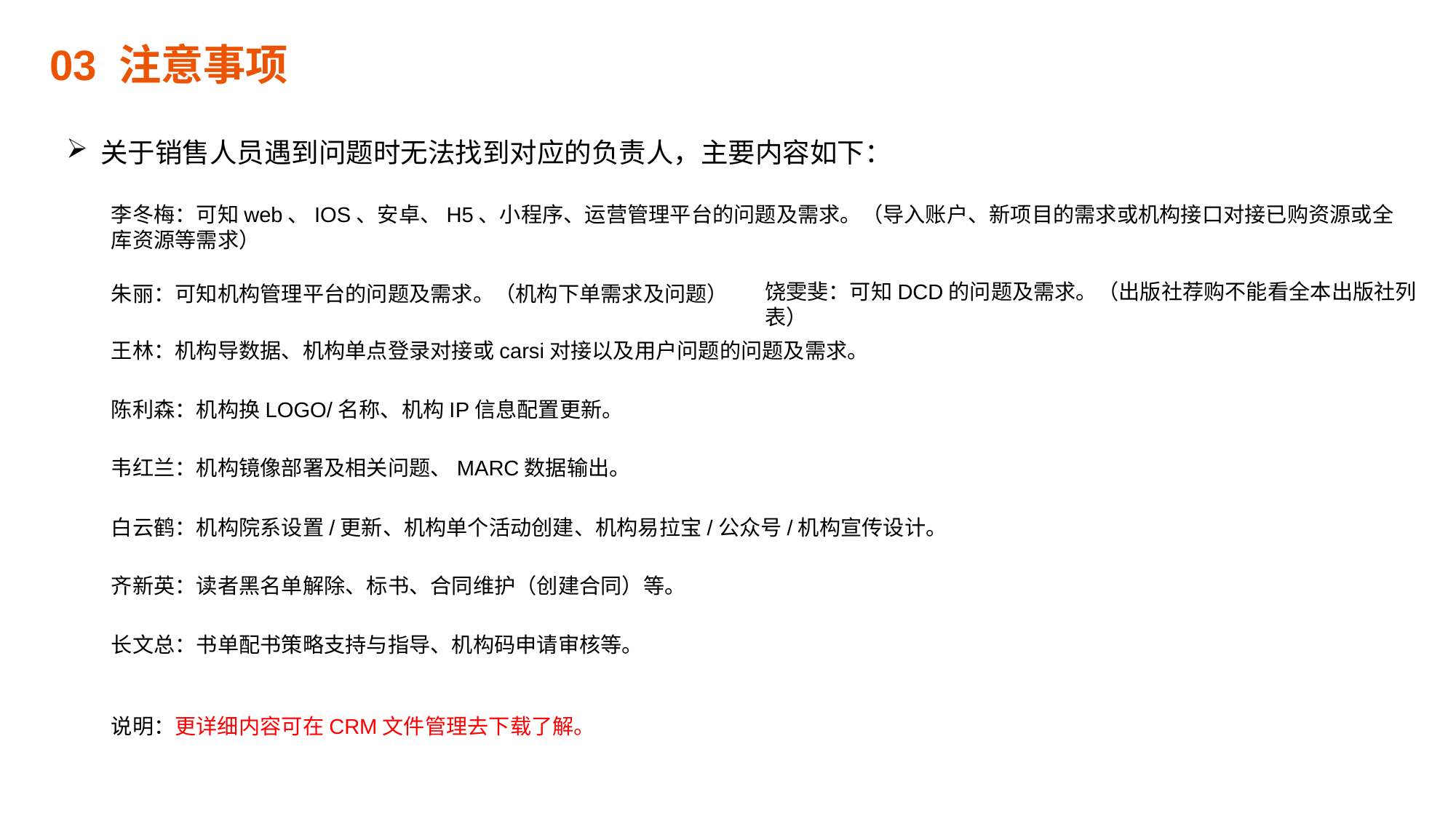

03 注意事项
关于销售人员遇到问题时无法找到对应的负责人，主要内容如下：
李冬梅：可知web、IOS、安卓、H5、小程序、运营管理平台的问题及需求。（导入账户、新项目的需求或机构接口对接已购资源或全库资源等需求）
饶雯斐：可知DCD的问题及需求。（出版社荐购不能看全本出版社列表）
朱丽：可知机构管理平台的问题及需求。（机构下单需求及问题）
王林：机构导数据、机构单点登录对接或carsi对接以及用户问题的问题及需求。

陈利森：机构换LOGO/名称、机构IP信息配置更新。
韦红兰：机构镜像部署及相关问题、MARC数据输出。
白云鹤：机构院系设置/更新、机构单个活动创建、机构易拉宝/公众号/机构宣传设计。
齐新英：读者黑名单解除、标书、合同维护（创建合同）等。
长文总：书单配书策略支持与指导、机构码申请审核等。
说明：更详细内容可在CRM文件管理去下载了解。